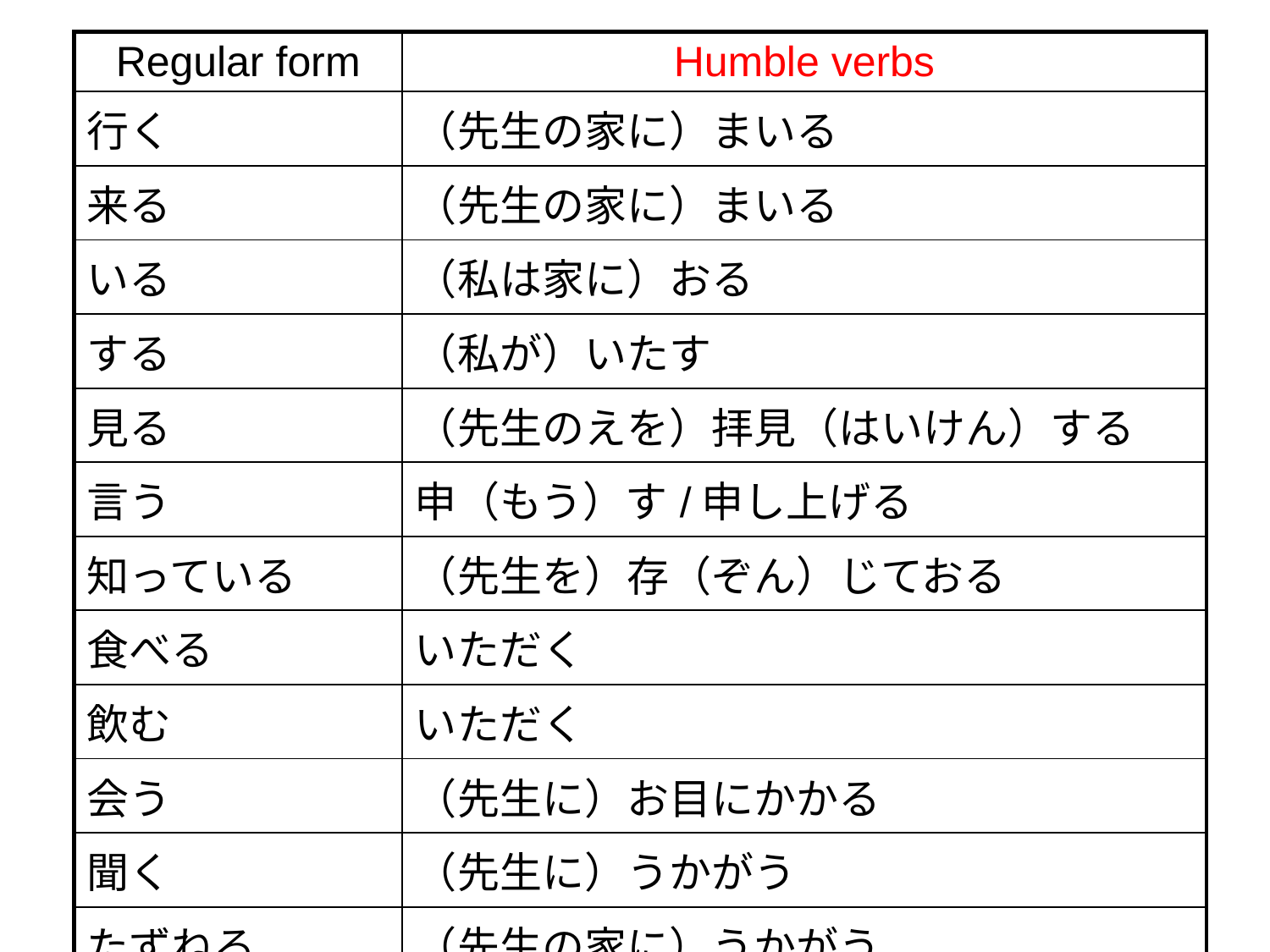

| Regular form | Humble verbs |
| --- | --- |
| 行く | （先生の家に）まいる |
| 来る | （先生の家に）まいる |
| いる | （私は家に）おる |
| する | （私が）いたす |
| 見る | （先生のえを）拝見（はいけん）する |
| 言う | 申（もう）す/申し上げる |
| 知っている | （先生を）存（ぞん）じておる |
| 食べる | いただく |
| 飲む | いただく |
| 会う | （先生に）お目にかかる |
| 聞く | （先生に）うかがう |
| たずねる | （先生の家に）うかがう |
| 思う | 存（ぞん）じる |